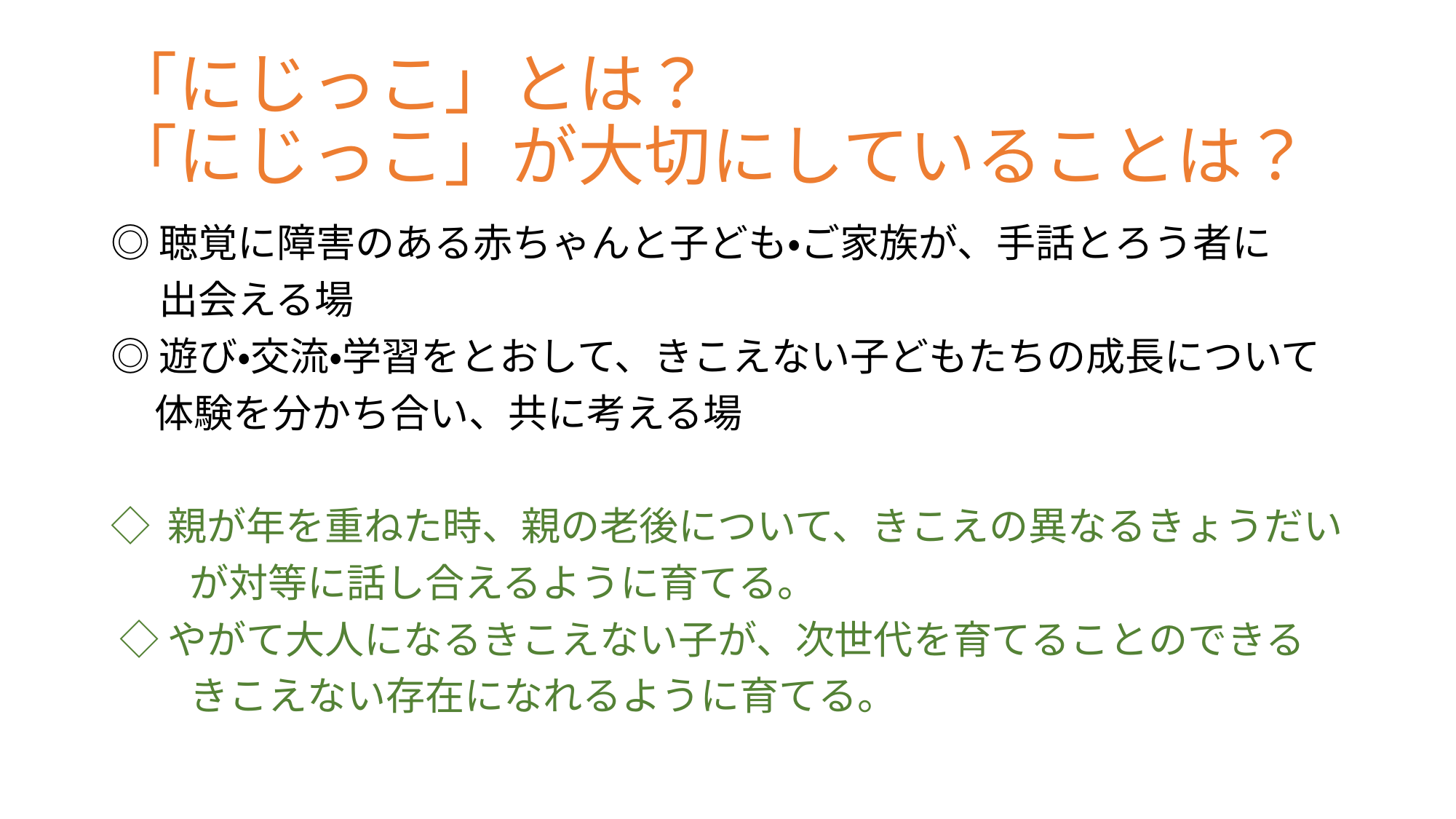

# 「にじっこ」とは？　 「にじっこ」が大切にしていることは？
◎聴覚に障害のある赤ちゃんと子ども・ご家族が、手話とろう者に
　 出会える場
◎遊び・交流・学習をとおして、きこえない子どもたちの成長について
    体験を分かち合い、共に考える場

◇ 親が年を重ねた時、親の老後について、きこえの異なるきょうだい
　　が対等に話し合えるように育てる。
 ◇やがて大人になるきこえない子が、次世代を育てることのできる
　　きこえない存在になれるように育てる。